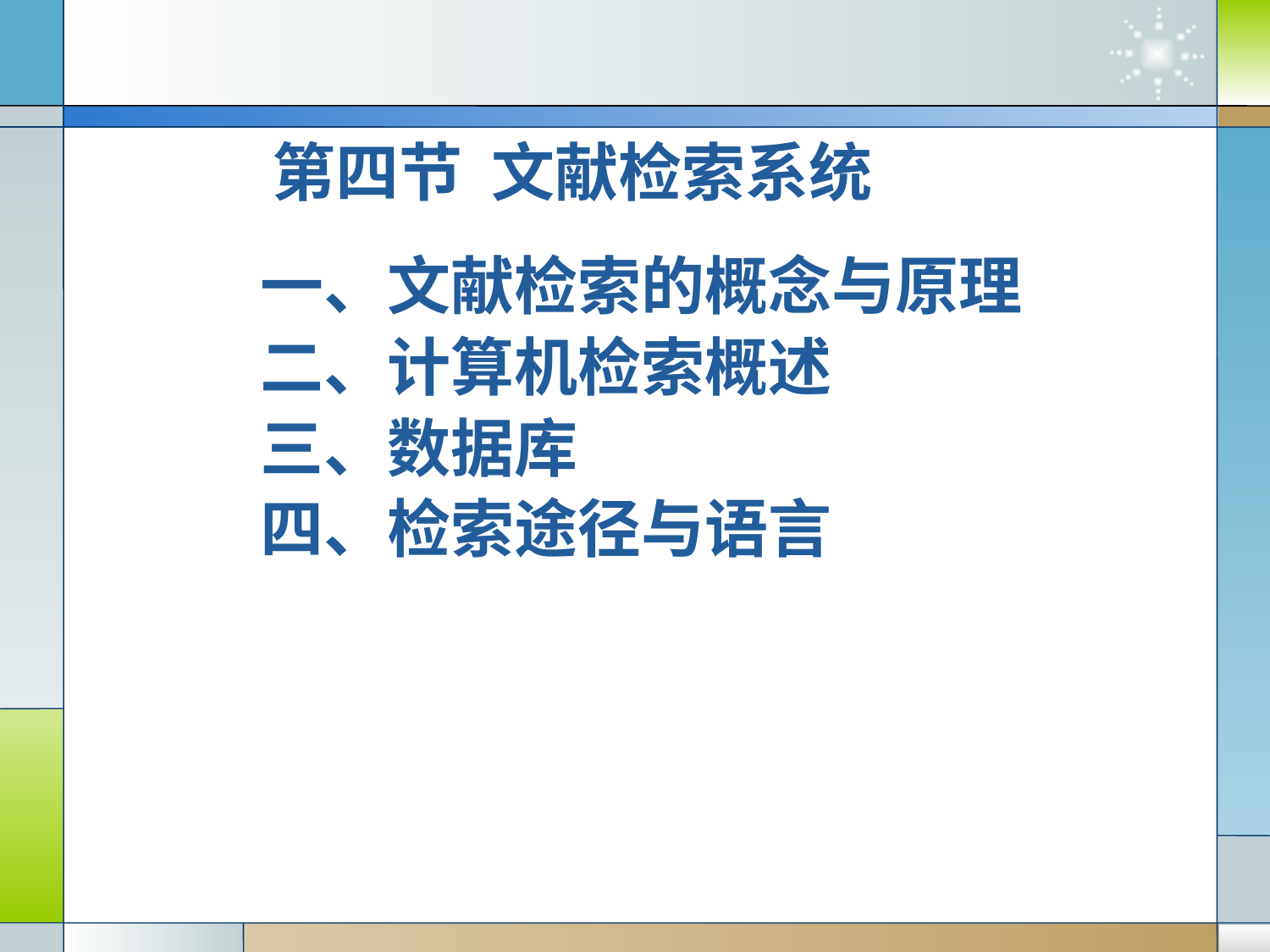

第四节  文献检索系统
一、文献检索的概念与原理
二、计算机检索概述
三、数据库
四、检索途径与语言